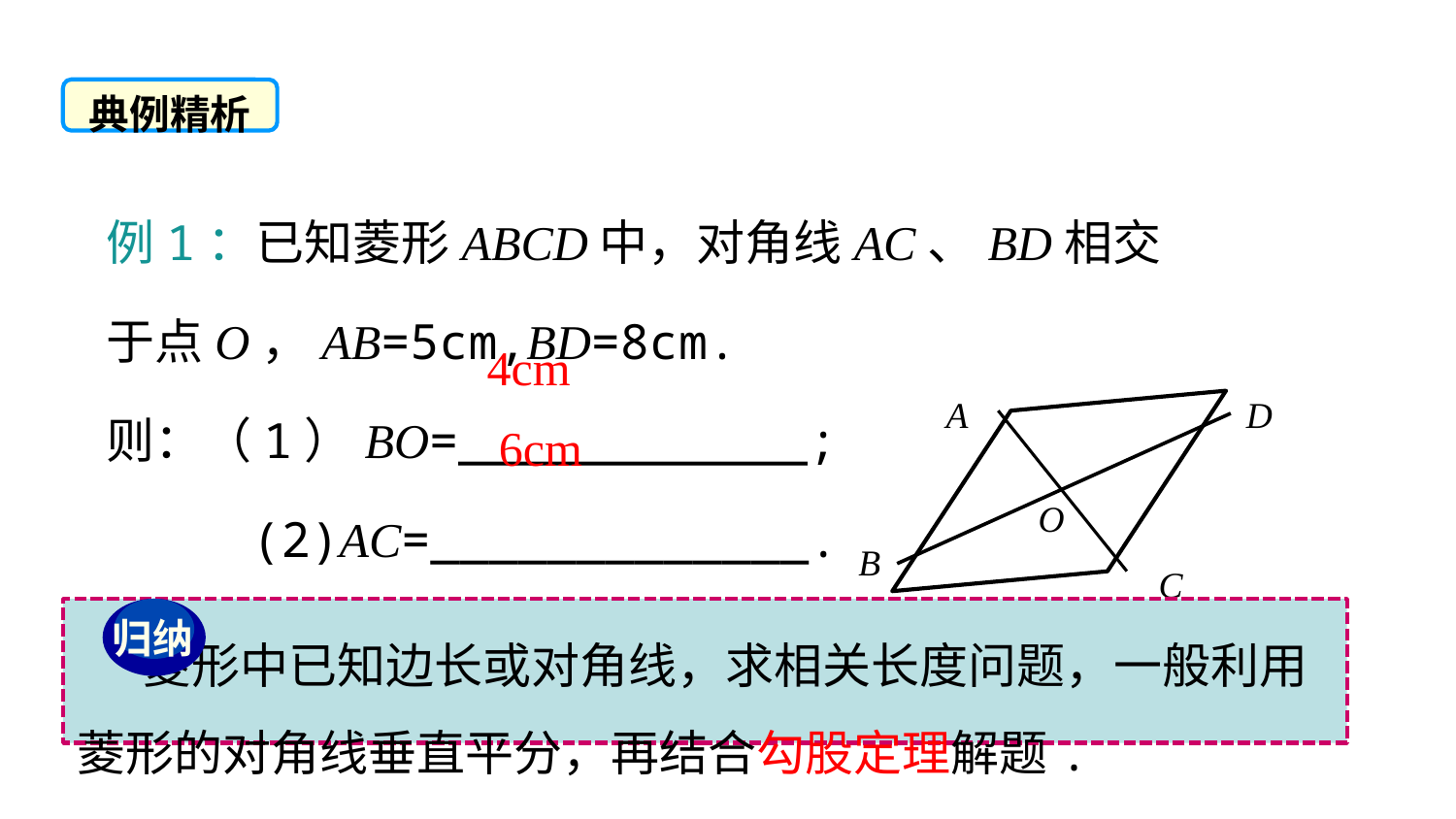

典例精析
例1：已知菱形ABCD中，对角线AC、BD相交于点O，AB=5cm,BD=8cm.
则：（1）BO=____________;
     (2)AC=_____________.
4cm
A
D

6cm
O
B
C
     菱形中已知边长或对角线，求相关长度问题，一般利用菱形的对角线垂直平分，再结合勾股定理解题.

归纳